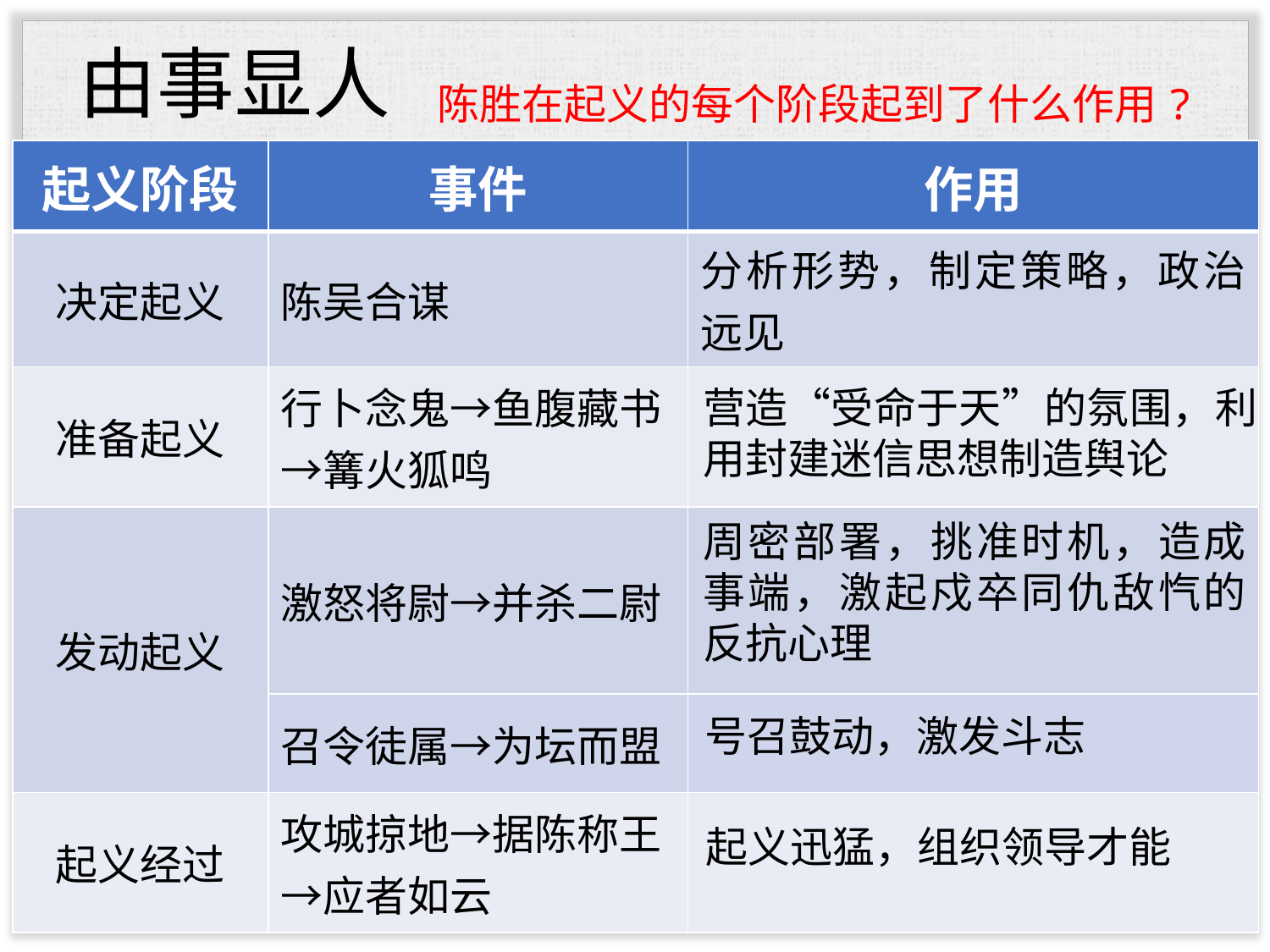

由事显人
陈胜在起义的每个阶段起到了什么作用?
| 起义阶段 | 事件 | 作用 |
| --- | --- | --- |
| 决定起义 | 陈吴合谋 | 分析形势，制定策略，政治远见 |
| 准备起义 | 行卜念鬼→鱼腹藏书→篝火狐鸣 |  |
| 发动起义 | 激怒将尉→并杀二尉 |  |
|  | 召令徒属→为坛而盟 |  |
| 起义经过 | 攻城掠地→据陈称王→应者如云 |  |
营造“受命于天”的氛围，利用封建迷信思想制造舆论
周密部署，挑准时机，造成事端，激起戍卒同仇敌忾的反抗心理
号召鼓动，激发斗志
起义迅猛，组织领导才能